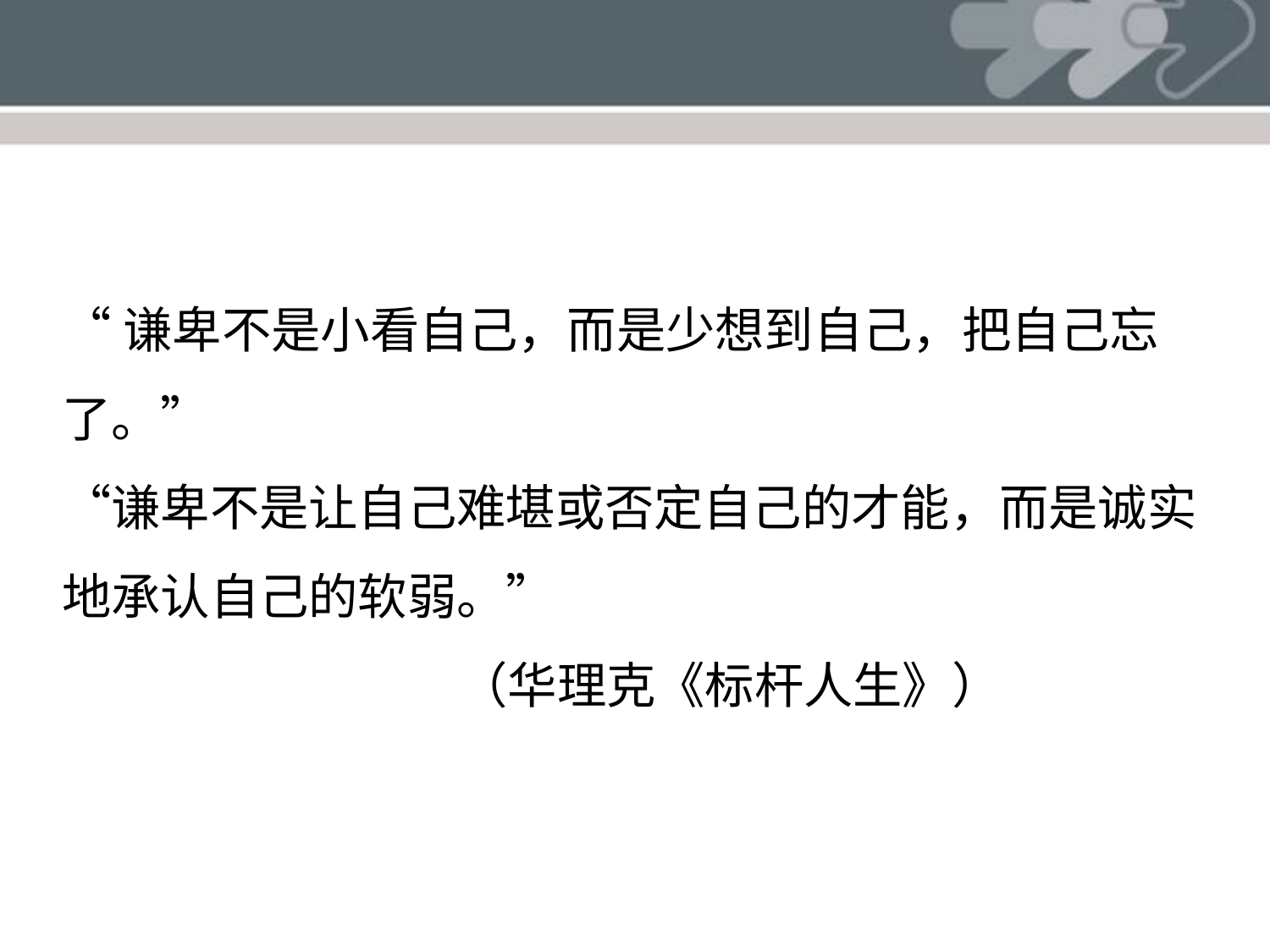

# “谦卑不是小看自己，而是少想到自己，把自己忘了。” “谦卑不是让自己难堪或否定自己的才能，而是诚实地承认自己的软弱。” （华理克《标杆人生》）